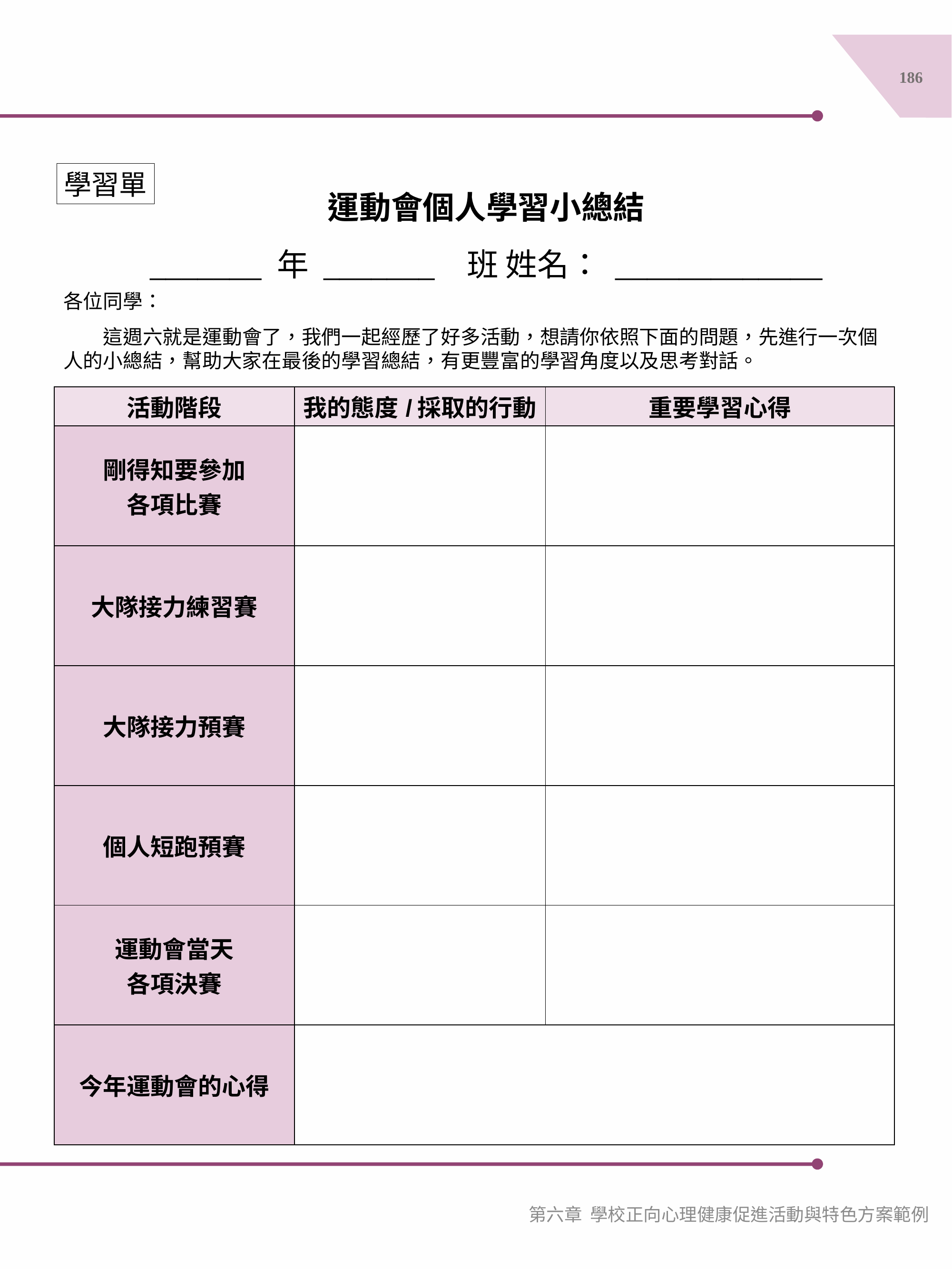

186
學習單
運動會個人學習小總結
_______ 年 _______   班 姓名： _____________
各位同學：
　　這週六就是運動會了，我們一起經歷了好多活動，想請你依照下面的問題，先進行一次個人的小總結，幫助大家在最後的學習總結，有更豐富的學習角度以及思考對話。
| 活動階段 | 我的態度/採取的行動 | 重要學習心得 |
| --- | --- | --- |
| 剛得知要參加 各項比賽 |  |  |
| 大隊接力練習賽 |  |  |
| 大隊接力預賽 |  |  |
| 個人短跑預賽 |  |  |
| 運動會當天 各項決賽 |  |  |
| 今年運動會的心得 |  |  |
第六章  學校正向心理健康促進活動與特色方案範例